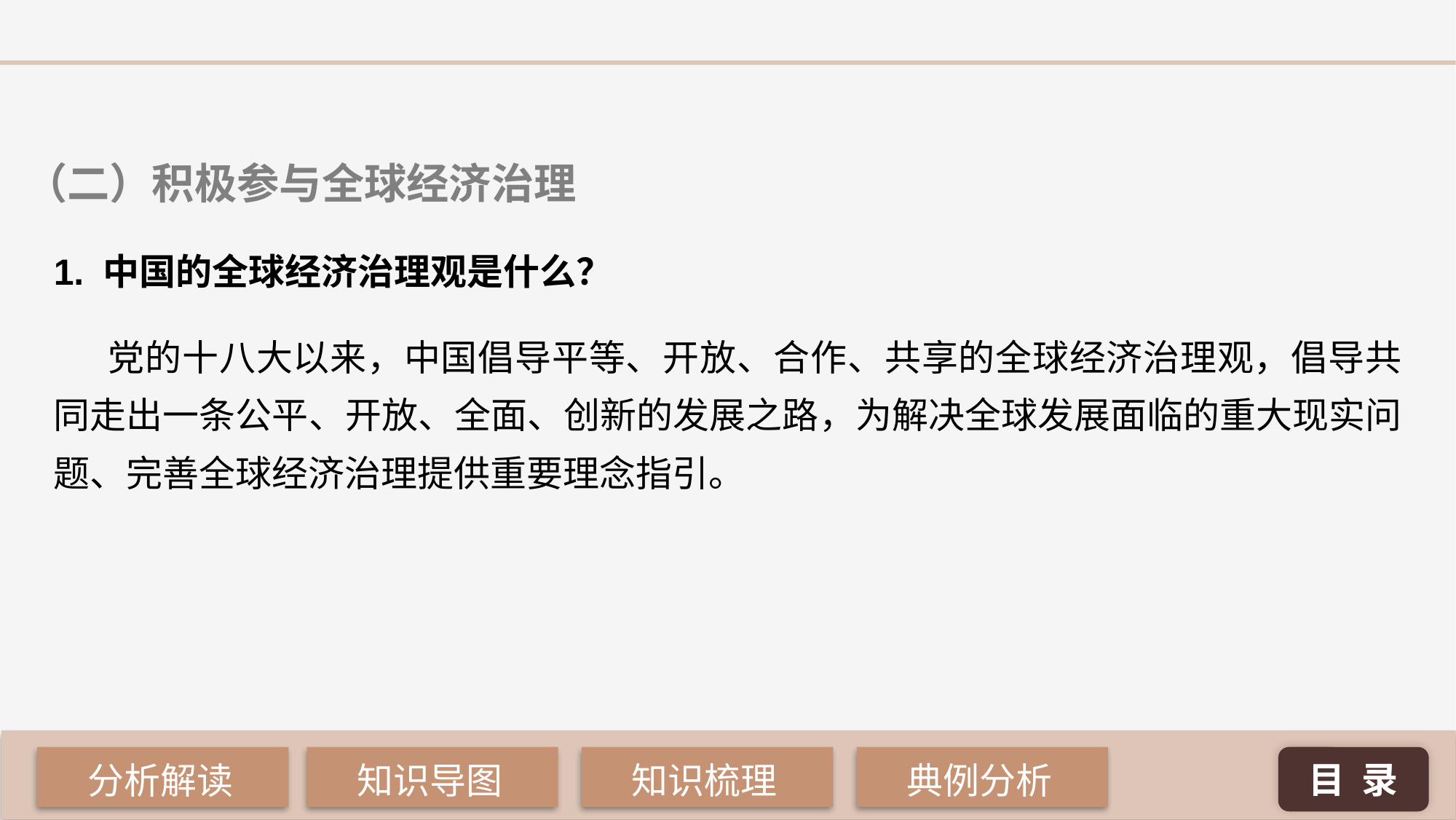

（二）积极参与全球经济治理
1. 中国的全球经济治理观是什么？
党的十八大以来，中国倡导平等、开放、合作、共享的全球经济治理观，倡导共同走出一条公平、开放、全面、创新的发展之路，为解决全球发展面临的重大现实问题、完善全球经济治理提供重要理念指引。